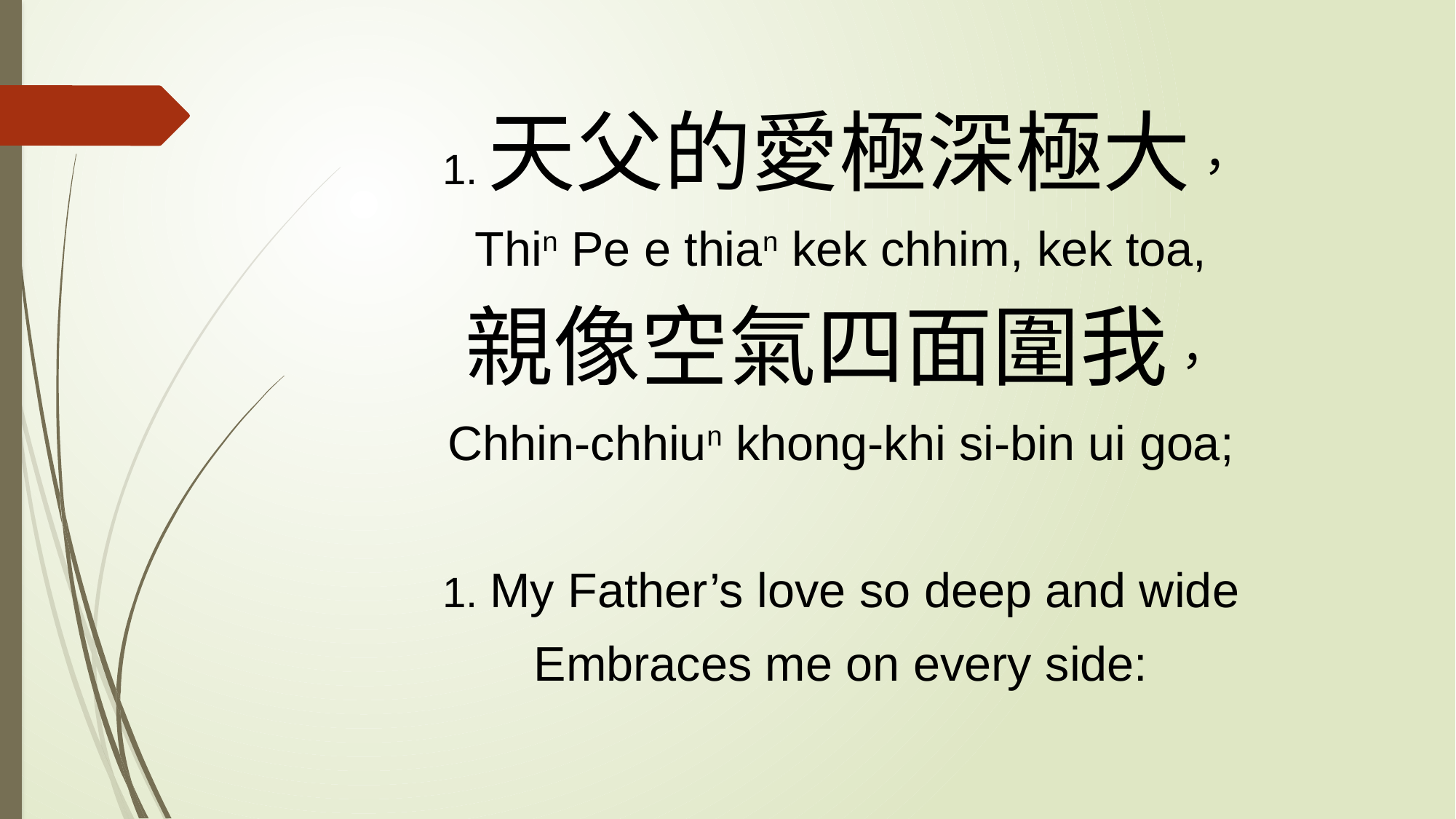

1.天父的愛極深極大，
Thin Pe e thian kek chhim, kek toa,
親像空氣四面圍我，
Chhin-chhiun khong-khi si-bin ui goa;

1. My Father’s love so deep and wide
Embraces me on every side: